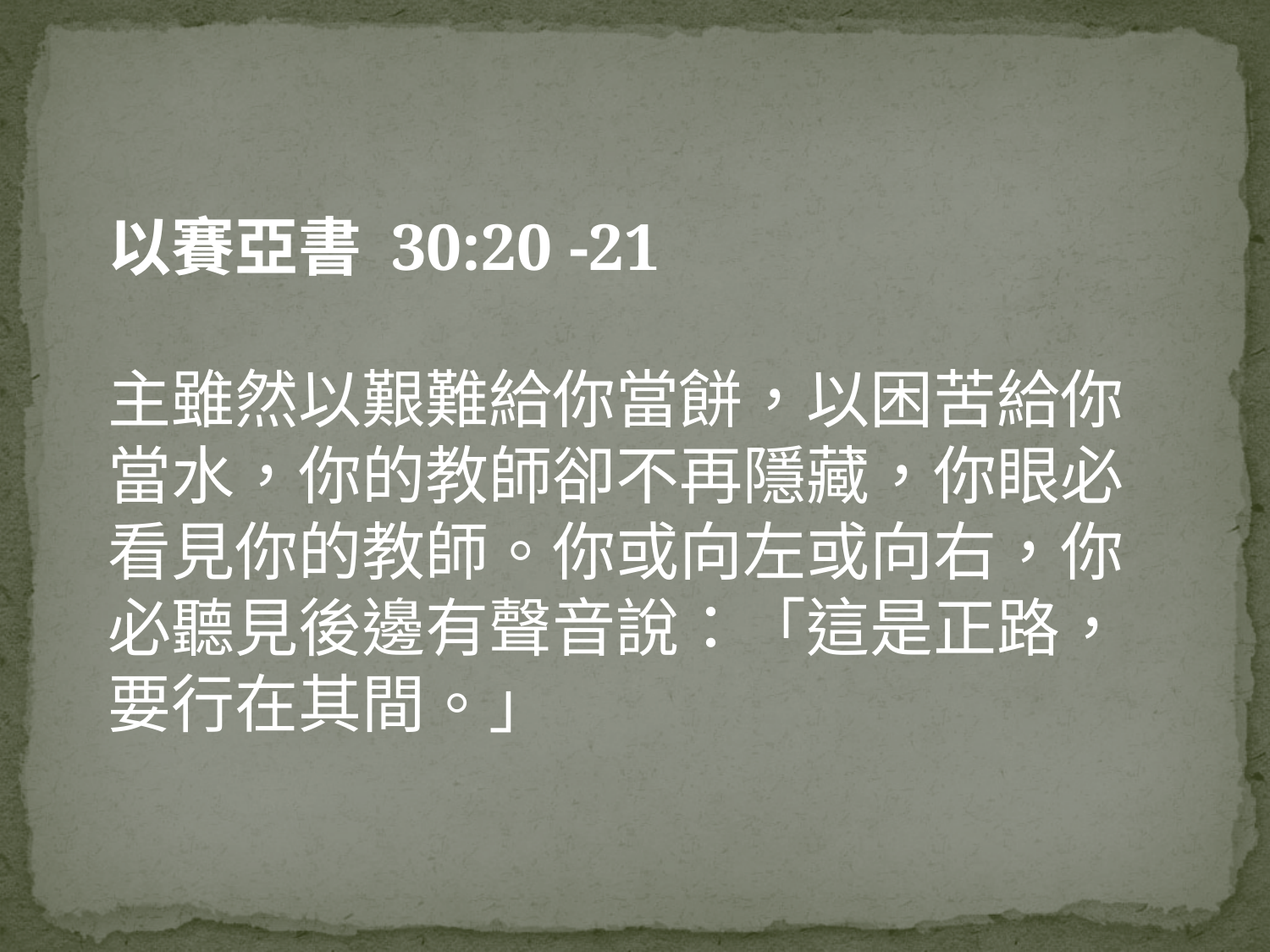

以賽亞書 30:20 -21

主雖然以艱難給你當餅，以困苦給你當水，你的教師卻不再隱藏，你眼必看見你的教師。你或向左或向右，你必聽見後邊有聲音說：「這是正路，要行在其間。」